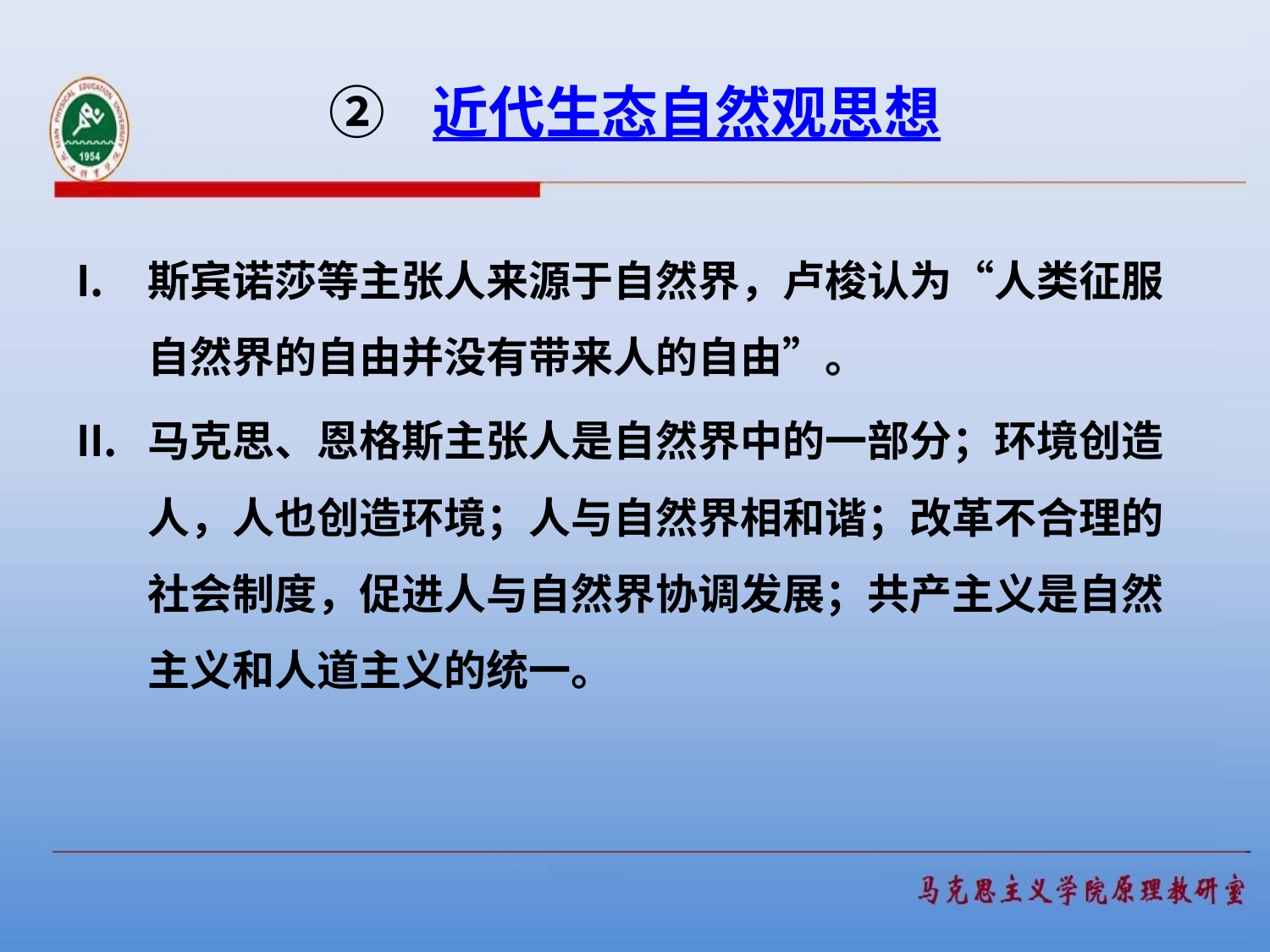

# 近代生态自然观思想
斯宾诺莎等主张人来源于自然界，卢梭认为“人类征服自然界的自由并没有带来人的自由”。
马克思、恩格斯主张人是自然界中的一部分；环境创造人，人也创造环境；人与自然界相和谐；改革不合理的社会制度，促进人与自然界协调发展；共产主义是自然主义和人道主义的统一。